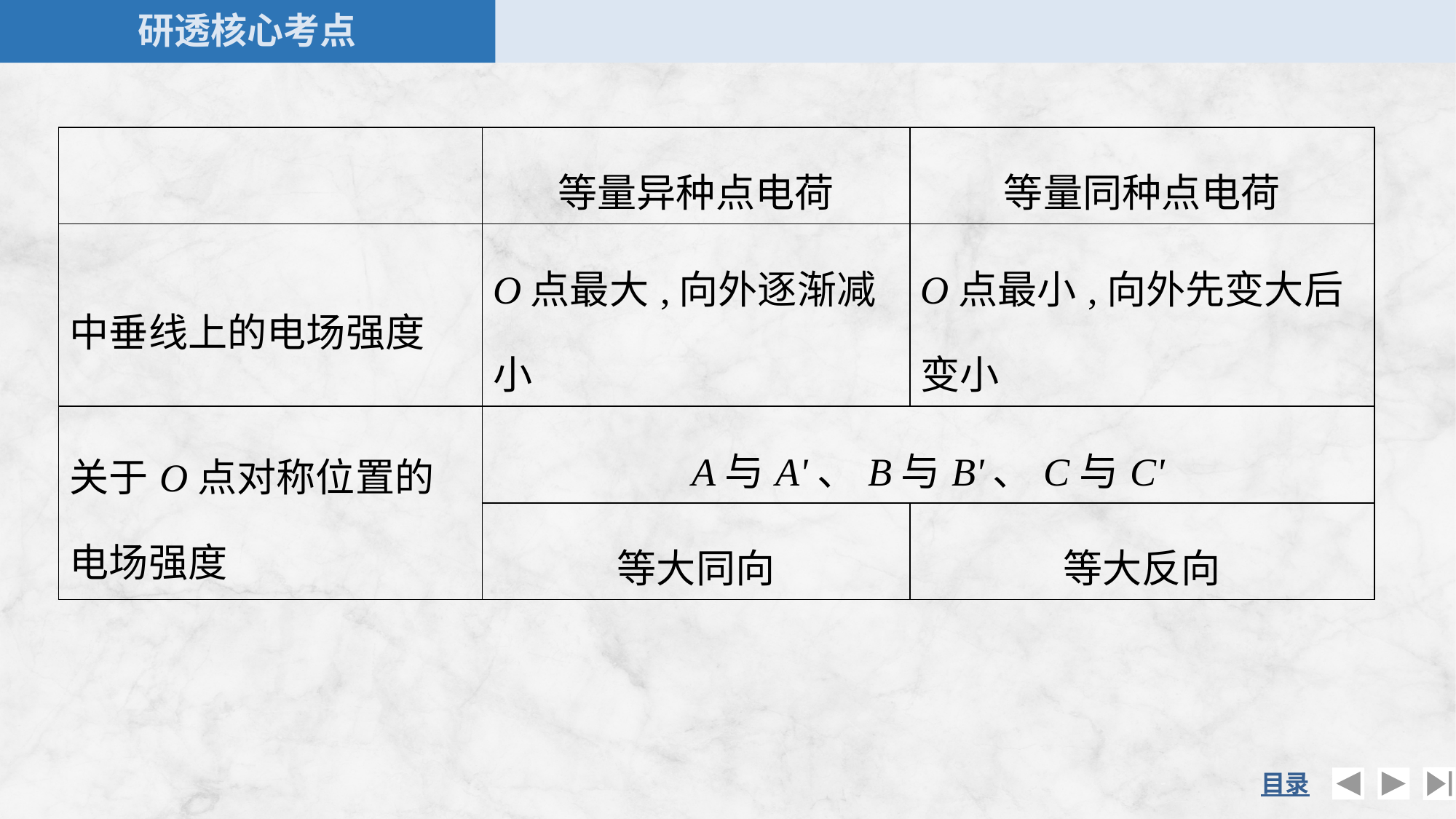

|  | 等量异种点电荷 | 等量同种点电荷 |
| --- | --- | --- |
| 中垂线上的电场强度 | O点最大,向外逐渐减小 | O点最小,向外先变大后变小 |
| 关于O点对称位置的电场强度 | A与A'、B与B'、C与C' |  |
|  | 等大同向 | 等大反向 |